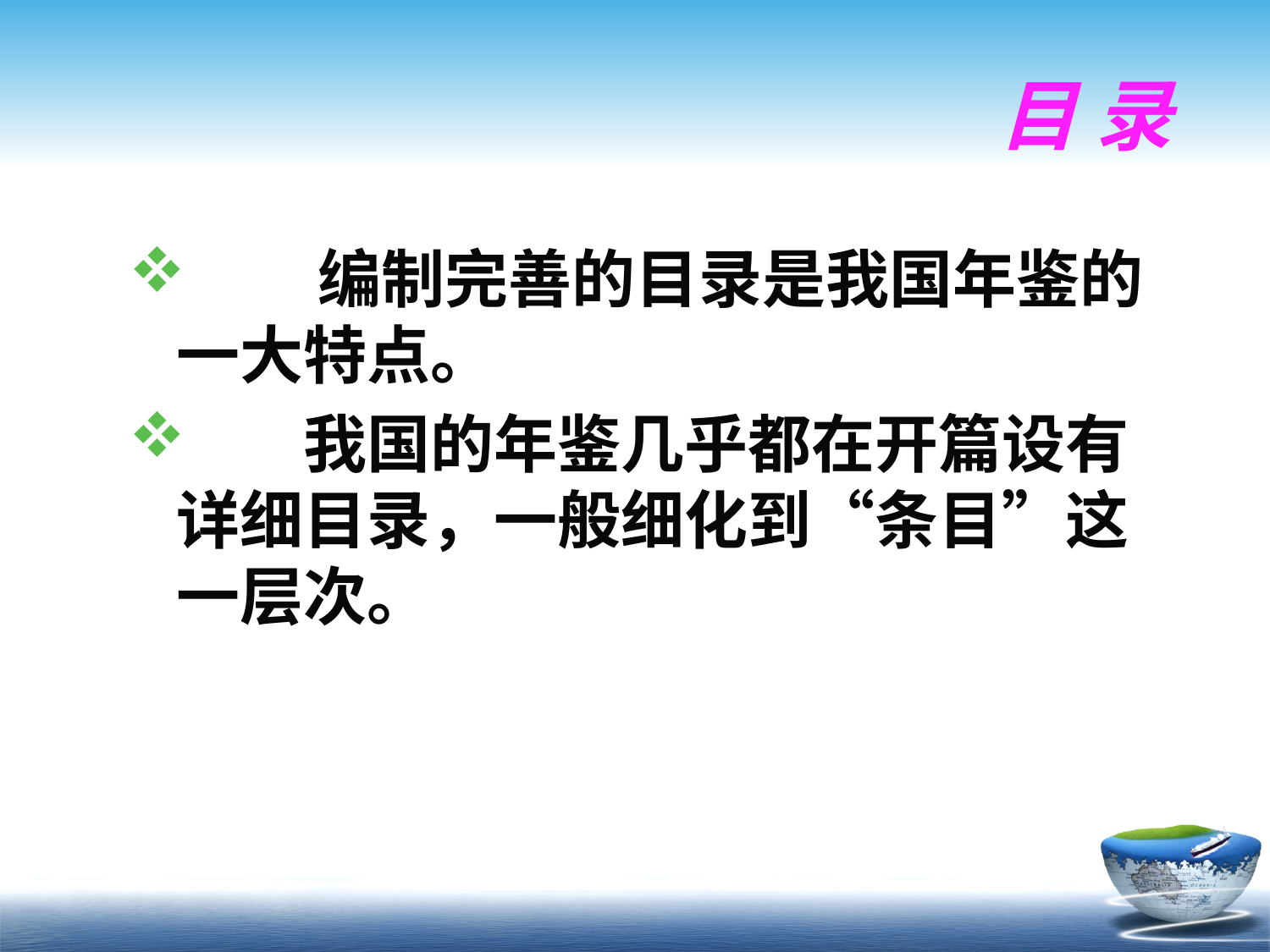

# 目 录
        编制完善的目录是我国年鉴的一大特点。
       我国的年鉴几乎都在开篇设有详细目录，一般细化到“条目”这一层次。